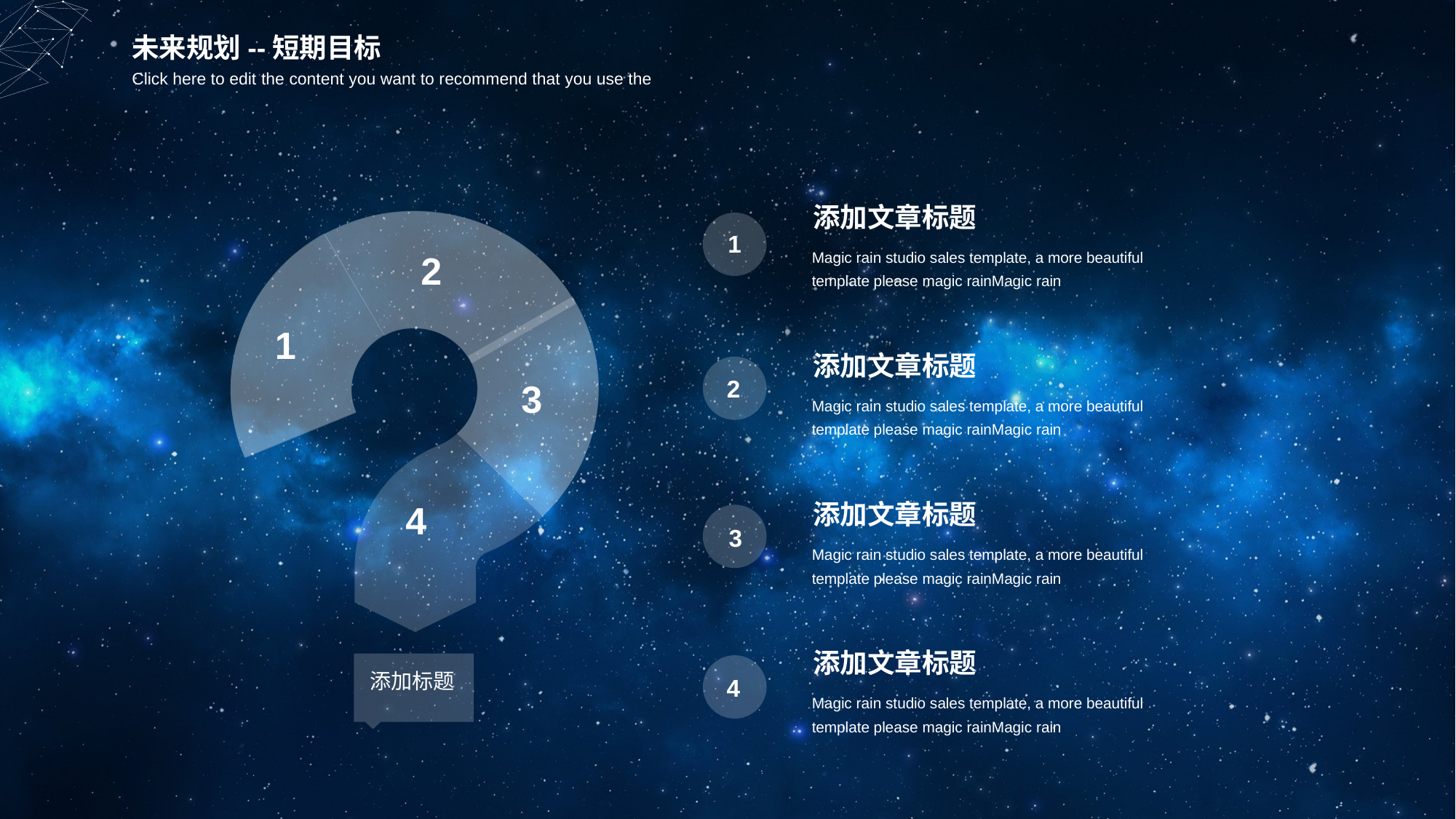

未来规划--短期目标
Click here to edit the content you want to recommend that you use the
添加文章标题
Magic rain studio sales template, a more beautiful template please magic rainMagic rain

1

2

1
3
4

添加标题
添加文章标题
Magic rain studio sales template, a more beautiful template please magic rainMagic rain

2
添加文章标题
Magic rain studio sales template, a more beautiful template please magic rainMagic rain

3
添加文章标题
Magic rain studio sales template, a more beautiful template please magic rainMagic rain

4